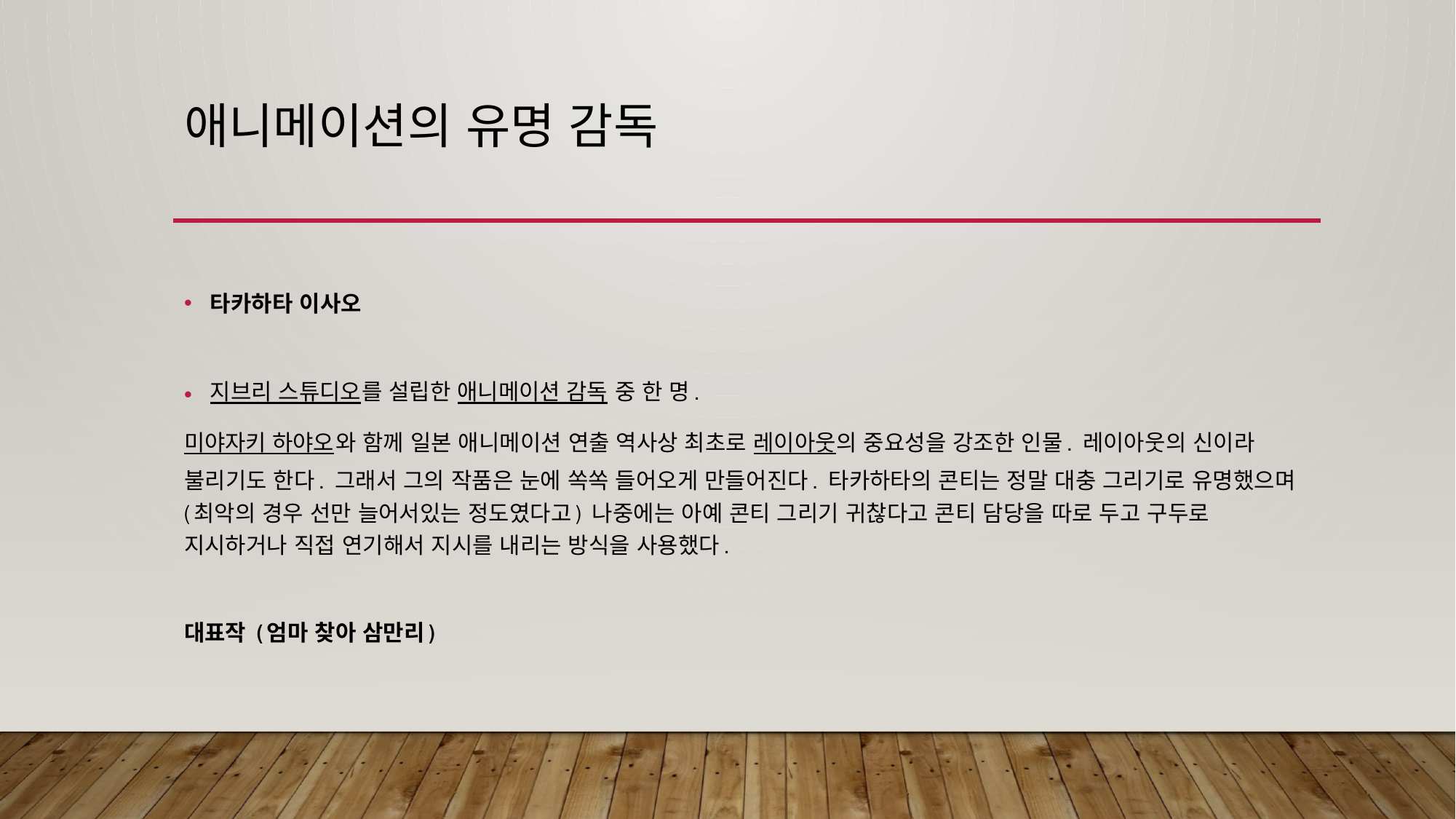

# 애니메이션의 유명 감독

타카하타 이사오

지브리 스튜디오를 설립한 애니메이션 감독 중 한 명.
미야자키 하야오와 함께 일본 애니메이션 연출 역사상 최초로 레이아웃의 중요성을 강조한 인물. 레이아웃의 신이라 불리기도 한다. 그래서 그의 작품은 눈에 쏙쏙 들어오게 만들어진다. 타카하타의 콘티는 정말 대충 그리기로 유명했으며 (최악의 경우 선만 늘어서있는 정도였다고) 나중에는 아예 콘티 그리기 귀찮다고 콘티 담당을 따로 두고 구두로 지시하거나 직접 연기해서 지시를 내리는 방식을 사용했다.

대표작 (엄마 찾아 삼만리)